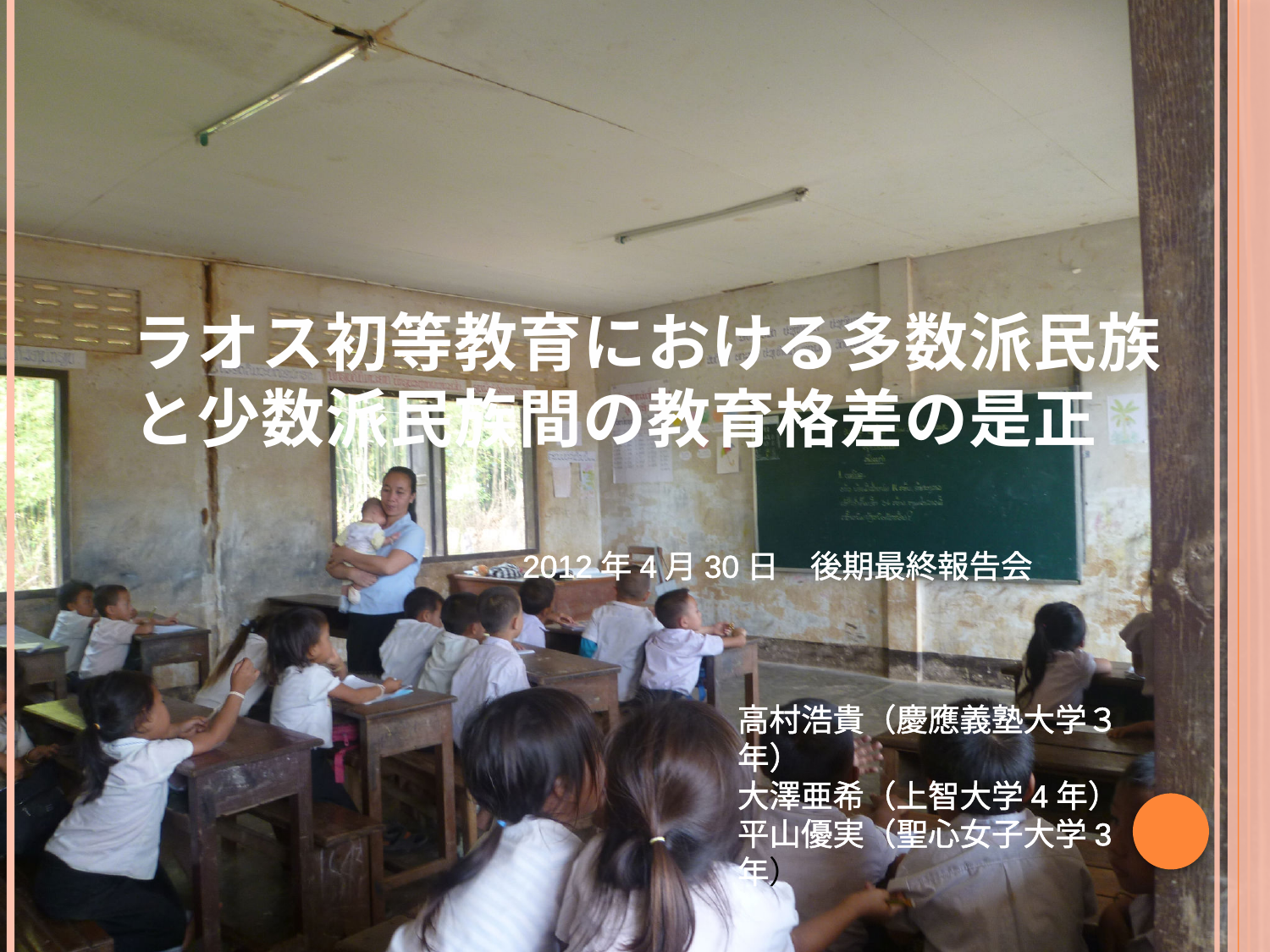

ラオス初等教育における多数派民族と少数派民族間の教育格差の是正
　　　　　　　　　　2012年4月30日　後期最終報告会
高村浩貴（慶應義塾大学３年）
大澤亜希（上智大学4年）
平山優実（聖心女子大学3年）